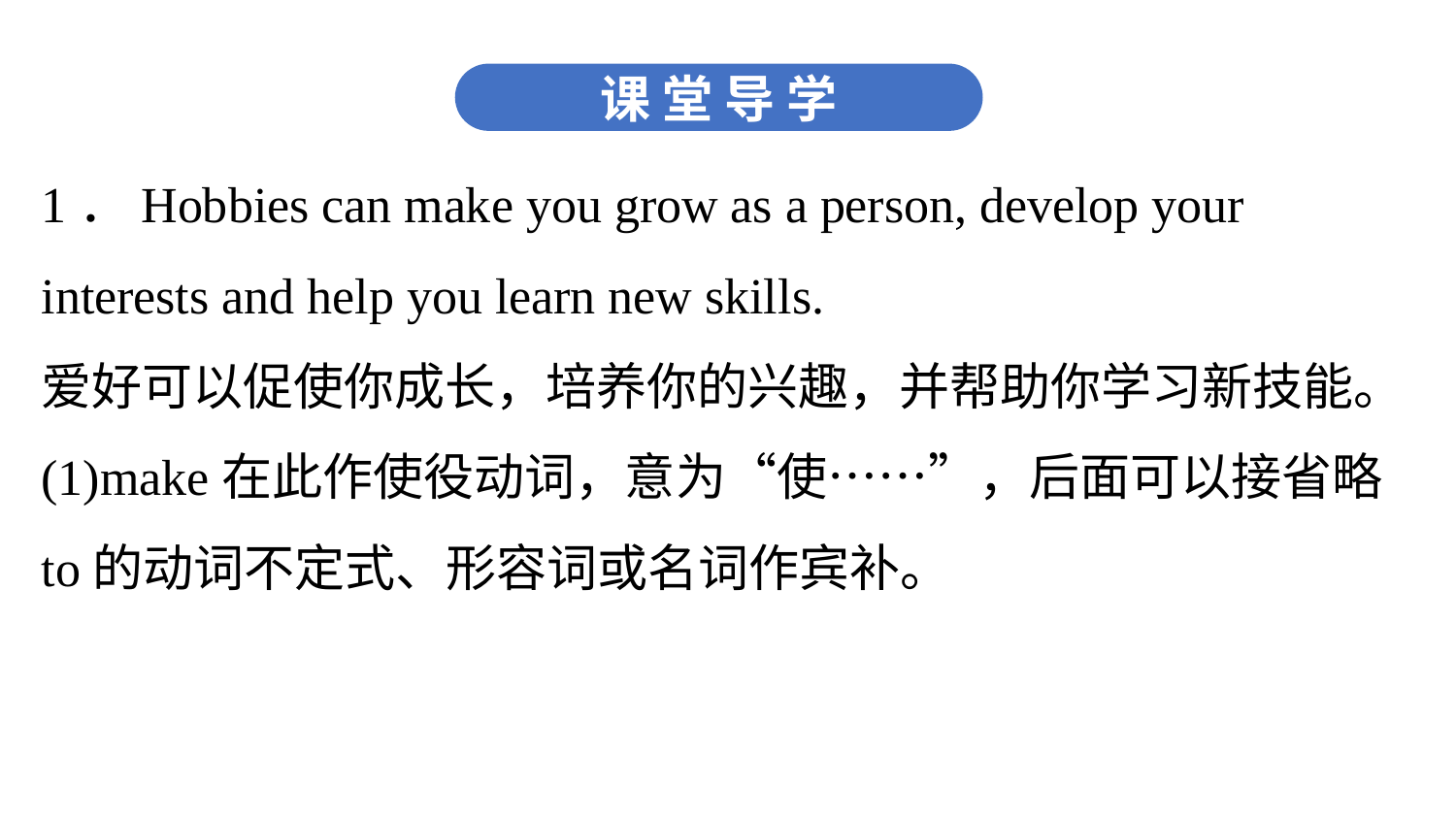

课 堂 导 学
1．Hobbies can make you grow as a person, develop your interests and help you learn new skills.
爱好可以促使你成长，培养你的兴趣，并帮助你学习新技能。
(1)make在此作使役动词，意为“使……”，后面可以接省略to的动词不定式、形容词或名词作宾补。